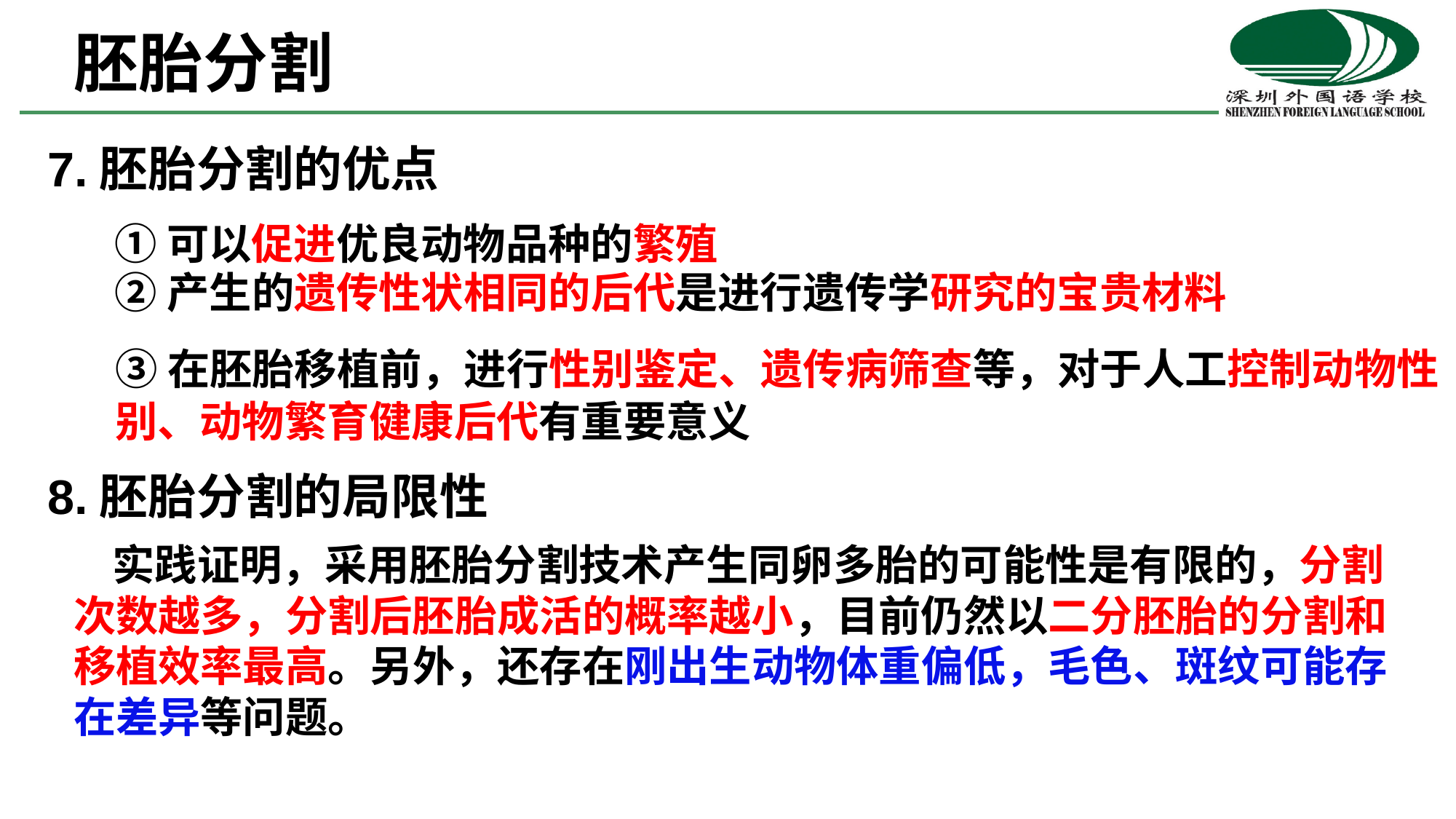

胚胎分割
7.胚胎分割的优点
①可以促进优良动物品种的繁殖
②产生的遗传性状相同的后代是进行遗传学研究的宝贵材料
③在胚胎移植前，进行性别鉴定、遗传病筛查等，对于人工控制动物性别、动物繁育健康后代有重要意义
8.胚胎分割的局限性
   实践证明，采用胚胎分割技术产生同卵多胎的可能性是有限的，分割次数越多，分割后胚胎成活的概率越小，目前仍然以二分胚胎的分割和移植效率最高。另外，还存在刚出生动物体重偏低，毛色、斑纹可能存在差异等问题。